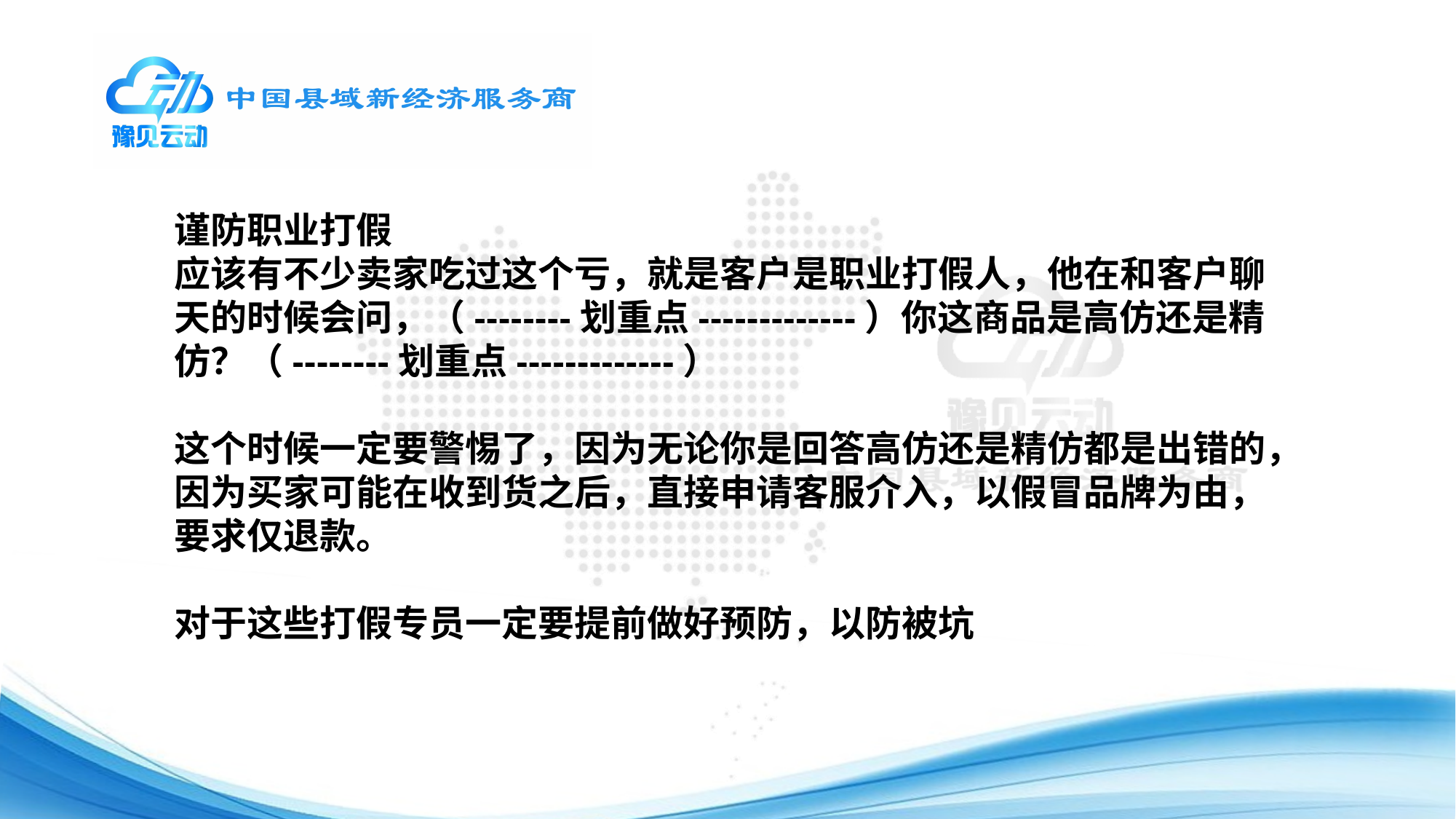

谨防职业打假
应该有不少卖家吃过这个亏，就是客户是职业打假人，他在和客户聊天的时候会问，（--------划重点-------------）你这商品是高仿还是精仿？（--------划重点-------------）

这个时候一定要警惕了，因为无论你是回答高仿还是精仿都是出错的，因为买家可能在收到货之后，直接申请客服介入，以假冒品牌为由，要求仅退款。

对于这些打假专员一定要提前做好预防，以防被坑